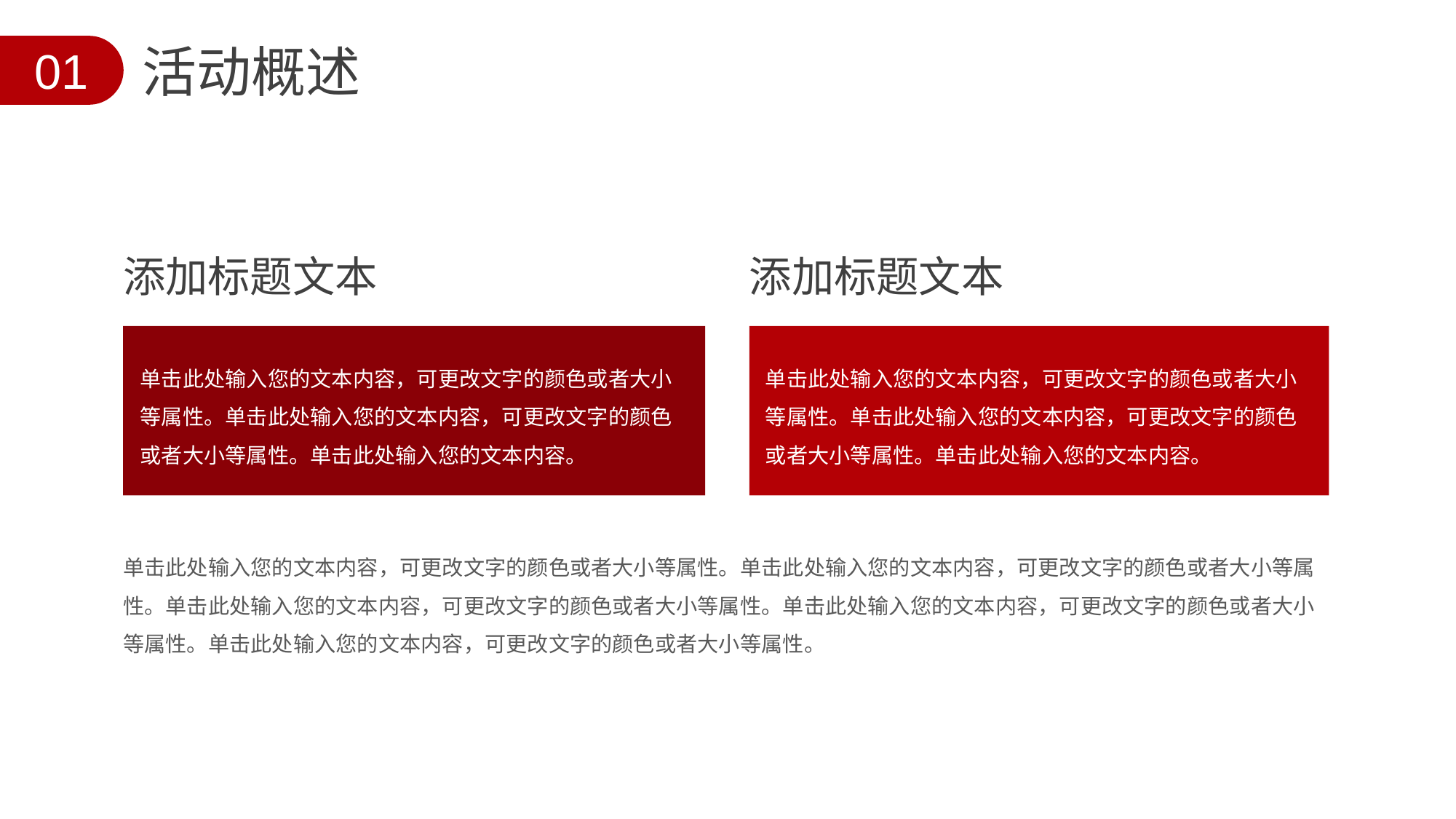

活动概述
01
添加标题文本
添加标题文本

单击此处输入您的文本内容，可更改文字的颜色或者大小等属性。单击此处输入您的文本内容，可更改文字的颜色或者大小等属性。单击此处输入您的文本内容。
单击此处输入您的文本内容，可更改文字的颜色或者大小等属性。单击此处输入您的文本内容，可更改文字的颜色或者大小等属性。单击此处输入您的文本内容。
单击此处输入您的文本内容，可更改文字的颜色或者大小等属性。单击此处输入您的文本内容，可更改文字的颜色或者大小等属性。单击此处输入您的文本内容，可更改文字的颜色或者大小等属性。单击此处输入您的文本内容，可更改文字的颜色或者大小等属性。单击此处输入您的文本内容，可更改文字的颜色或者大小等属性。